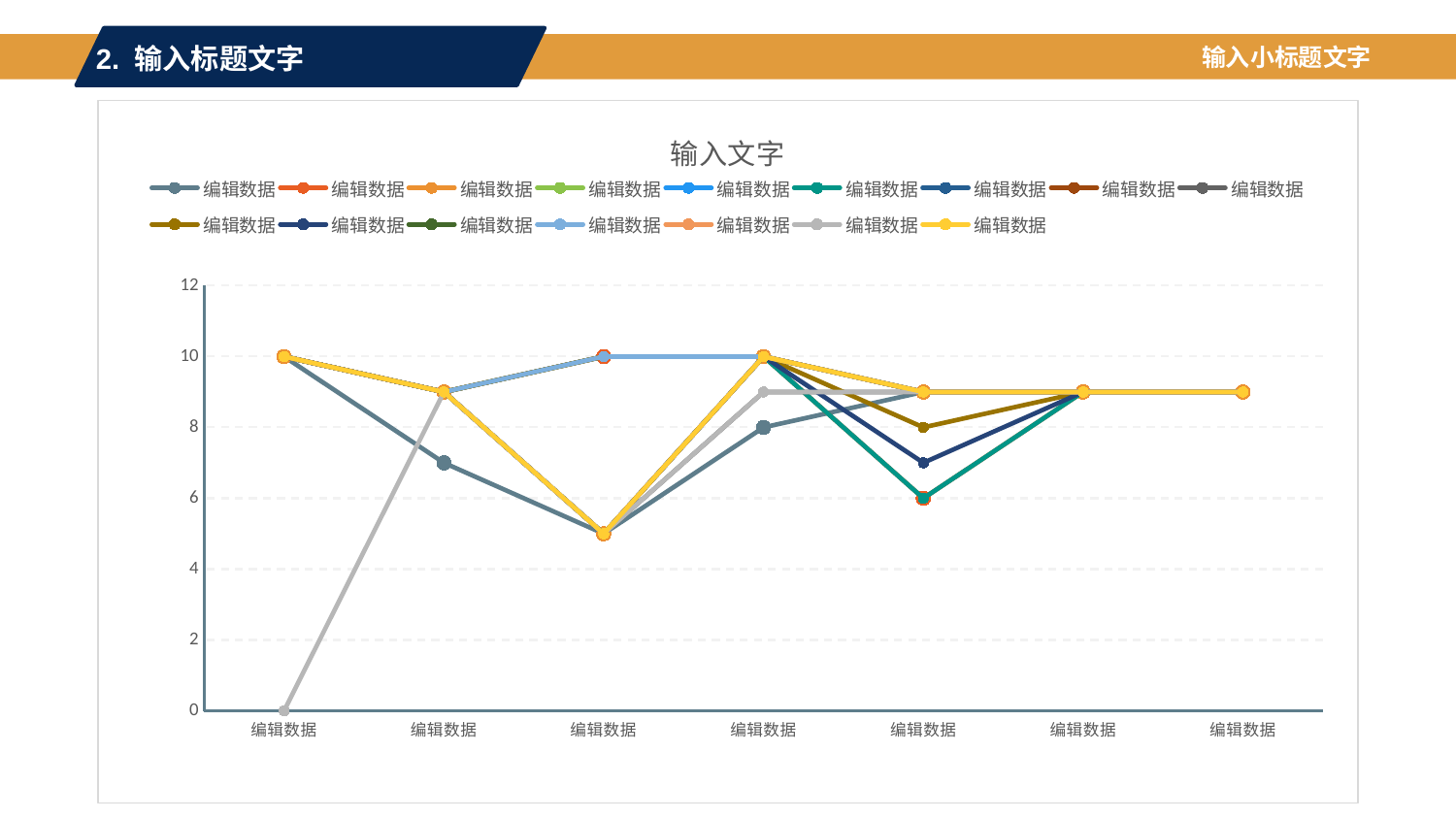

2. 输入标题文字
输入小标题文字

### Chart: 输入文字

| Category | 编辑数据 | 编辑数据 | 编辑数据 | 编辑数据 | 编辑数据 | 编辑数据 | 编辑数据 | 编辑数据 | 编辑数据 | 编辑数据 | 编辑数据 | 编辑数据 | 编辑数据 | 编辑数据 | 编辑数据 | 编辑数据 |
|---|---|---|---|---|---|---|---|---|---|---|---|---|---|---|---|---|
| 编辑数据 | 10.0 | 10.0 | 10.0 | 10.0 | 10.0 | 10.0 | 10.0 | 10.0 | 10.0 | 10.0 | 10.0 | 10.0 | 10.0 | 10.0 | 0.0 | 10.0 |
| 编辑数据 | 7.0 | 9.0 | 9.0 | 9.0 | 9.0 | 9.0 | 9.0 | 9.0 | 9.0 | 9.0 | 9.0 | 9.0 | 9.0 | 9.0 | 9.0 | 9.0 |
| 编辑数据 | 5.0 | 10.0 | 5.0 | 10.0 | 5.0 | 10.0 | 5.0 | 10.0 | 5.0 | 10.0 | 5.0 | 5.0 | 10.0 | 5.0 | 5.0 | 5.0 |
| 编辑数据 | 8.0 | 10.0 | 10.0 | 10.0 | 10.0 | 10.0 | 10.0 | 10.0 | 9.0 | 10.0 | 10.0 | 10.0 | 10.0 | 10.0 | 9.0 | 10.0 |
| 编辑数据 | 9.0 | 6.0 | 9.0 | 9.0 | 9.0 | 6.0 | 9.0 | 9.0 | 9.0 | 8.0 | 7.0 | 9.0 | 9.0 | 9.0 | 9.0 | 9.0 |
| 编辑数据 | 9.0 | 9.0 | 9.0 | 9.0 | 9.0 | 9.0 | 9.0 | 9.0 | 9.0 | 9.0 | 9.0 | 9.0 | 9.0 | 9.0 | 9.0 | 9.0 |
| 编辑数据 | 9.0 | 9.0 | 9.0 | 9.0 | 9.0 | 9.0 | 9.0 | 9.0 | 9.0 | 9.0 | 9.0 | 9.0 | 9.0 | 9.0 | 9.0 | 9.0 |